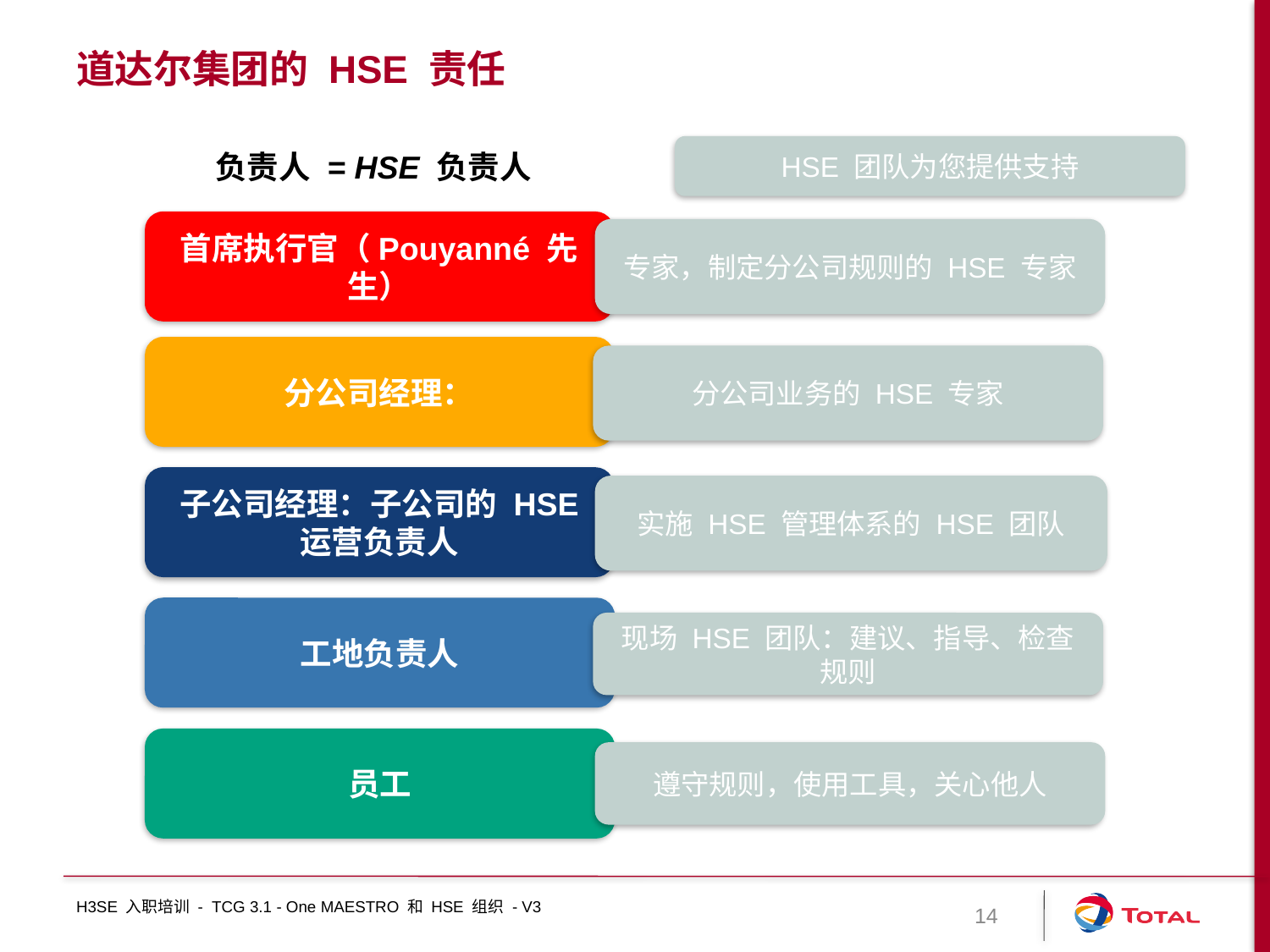

# 道达尔集团的 HSE 责任
HSE 团队为您提供支持
负责人 = HSE 负责人
首席执行官（Pouyanné 先生）
专家，制定分公司规则的 HSE 专家
分公司经理：
分公司业务的 HSE 专家
子公司经理：子公司的 HSE 运营负责人
实施 HSE 管理体系的 HSE 团队
工地负责人
现场 HSE 团队：建议、指导、检查规则
员工
遵守规则，使用工具，关心他人
H3SE 入职培训 -  TCG 3.1 - One MAESTRO 和 HSE 组织 - V3
14